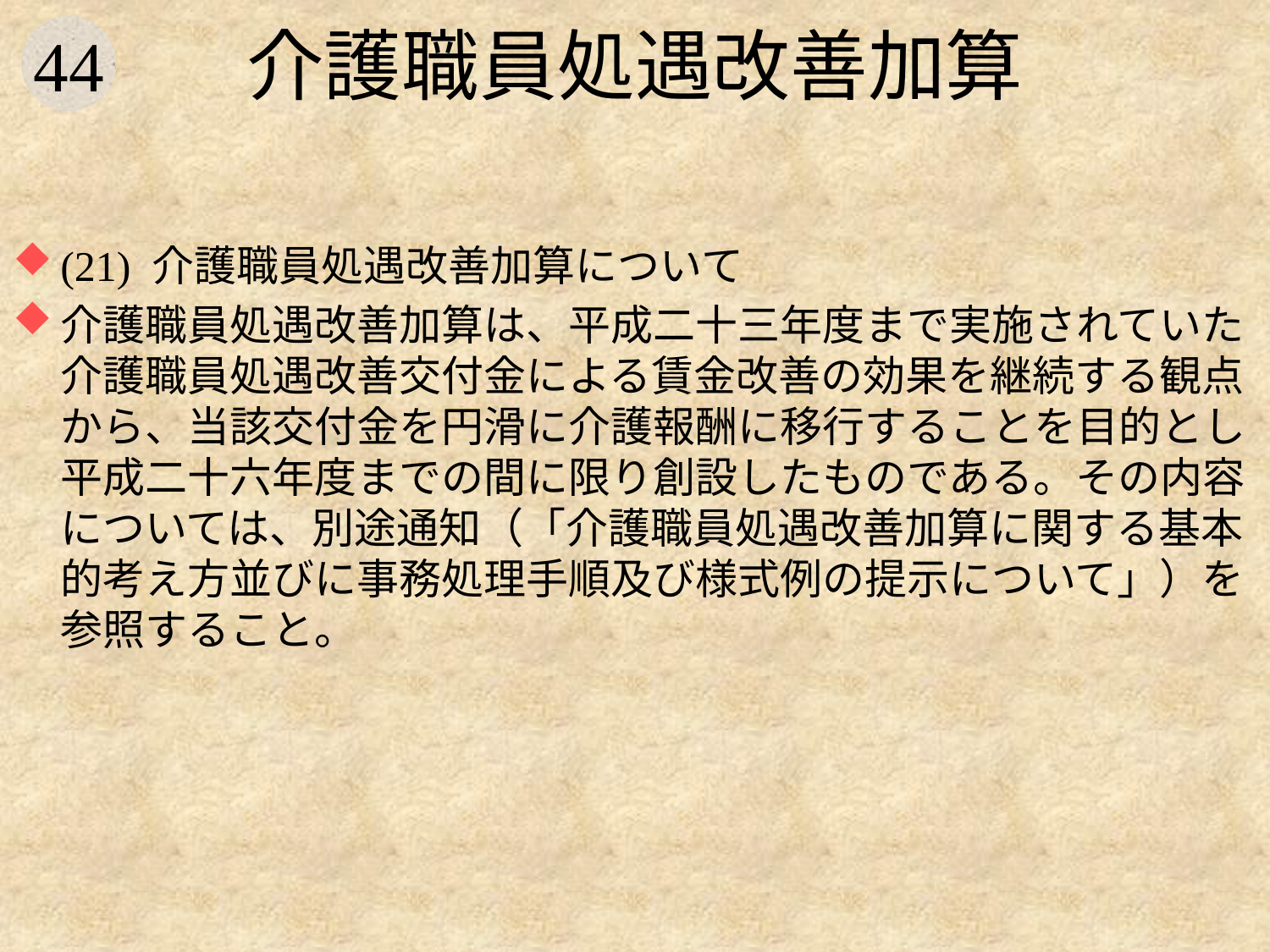

# 介護職員処遇改善加算
(21) 介護職員処遇改善加算について
介護職員処遇改善加算は、平成二十三年度まで実施されていた介護職員処遇改善交付金による賃金改善の効果を継続する観点から、当該交付金を円滑に介護報酬に移行することを目的とし平成二十六年度までの間に限り創設したものである。その内容については、別途通知（「介護職員処遇改善加算に関する基本的考え方並びに事務処理手順及び様式例の提示について」）を参照すること。